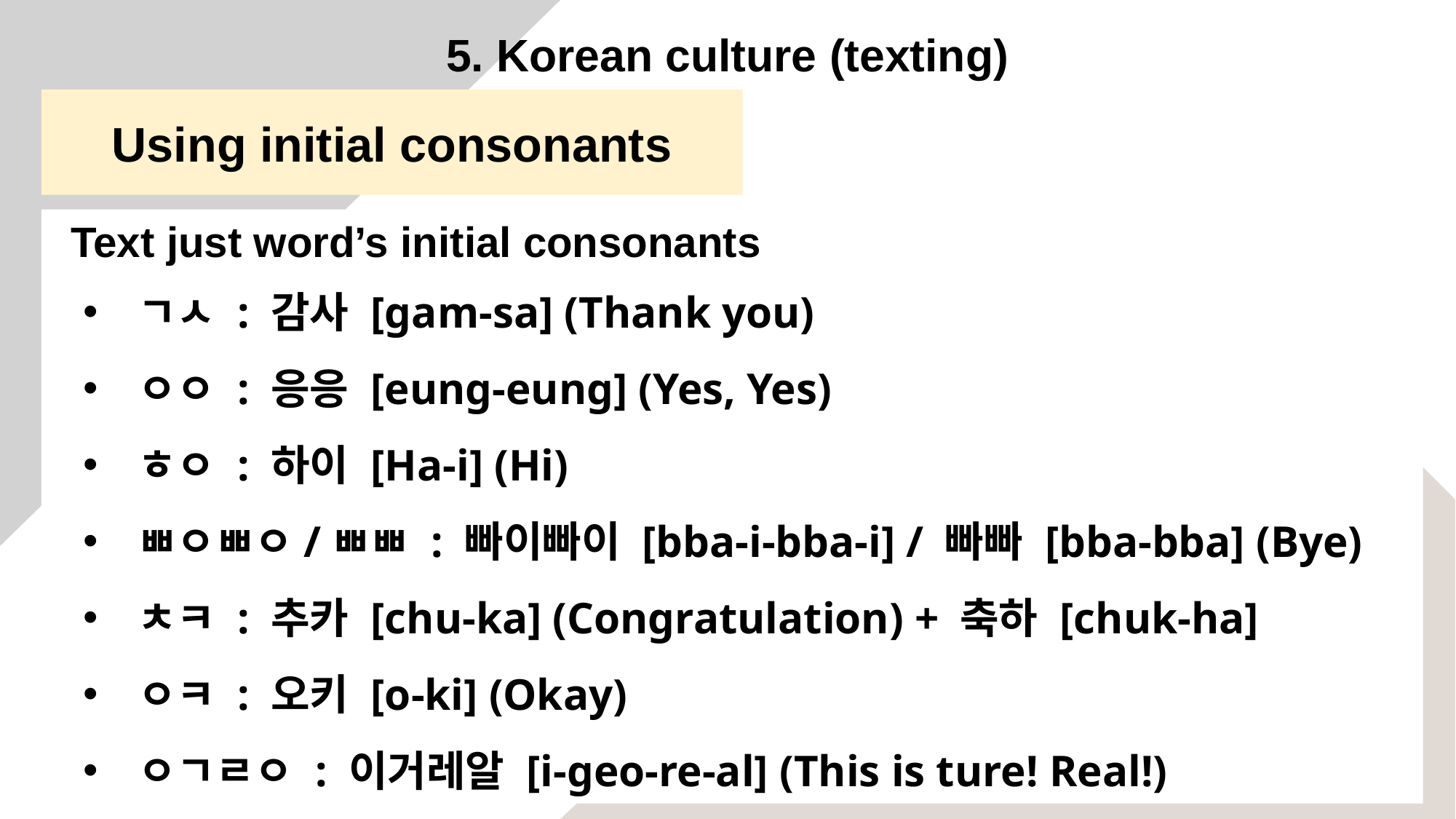

5. Korean culture (texting)

Using initial consonants

Text just word’s initial consonants
ㄱㅅ : 감사 [gam-sa] (Thank you)
ㅇㅇ : 응응 [eung-eung] (Yes, Yes)
ㅎㅇ : 하이 [Ha-i] (Hi)
ㅃㅇㅃㅇ/ㅃㅃ : 빠이빠이 [bba-i-bba-i] / 빠빠 [bba-bba] (Bye)
ㅊㅋ : 추카 [chu-ka] (Congratulation) + 축하 [chuk-ha]
ㅇㅋ : 오키 [o-ki] (Okay)
ㅇㄱㄹㅇ : 이거레알 [i-geo-re-al] (This is ture! Real!)